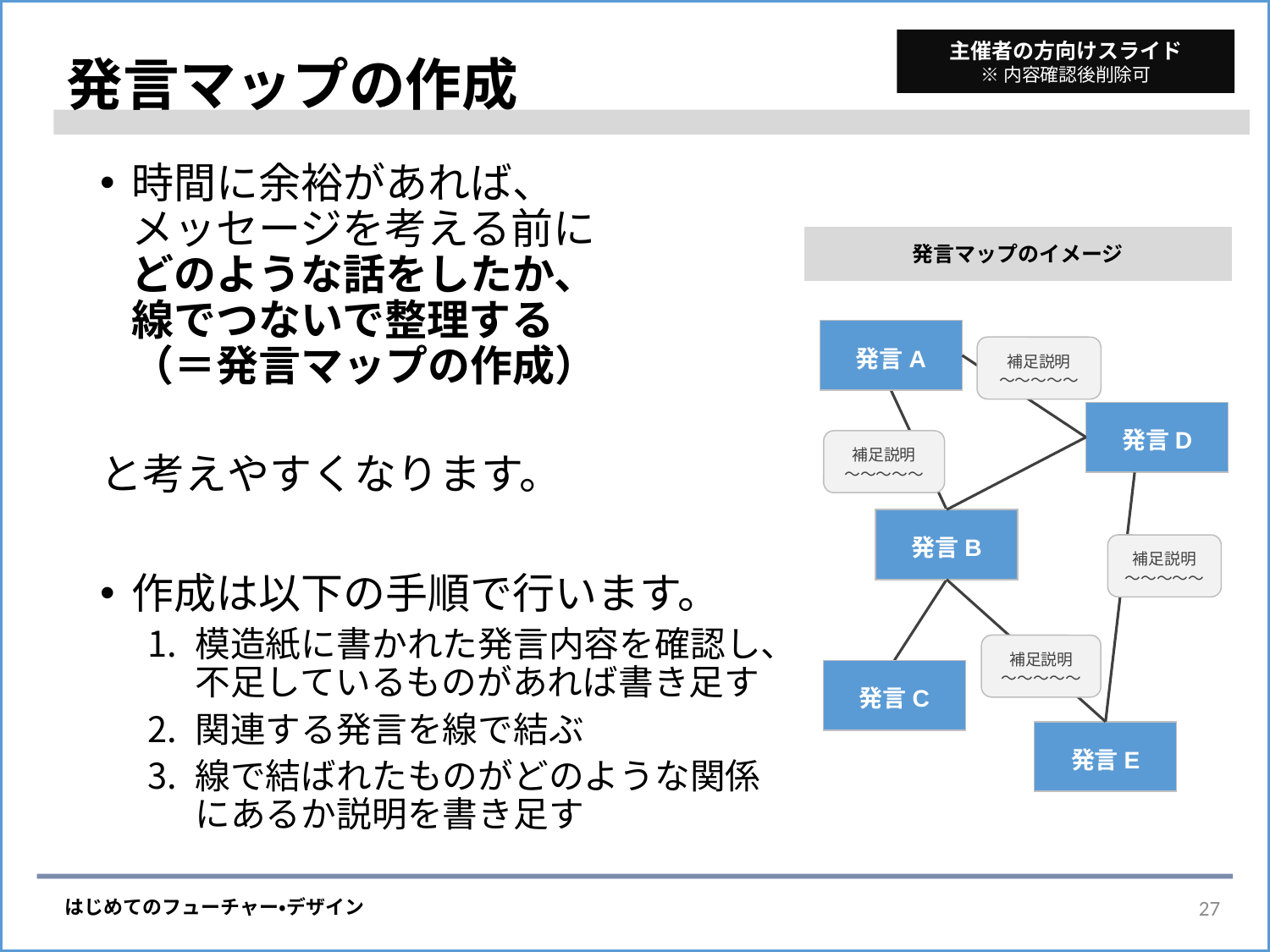

# 発言マップの作成
主催者の方向けスライド
※内容確認後削除可
時間に余裕があれば、
メッセージを考える前に
どのような話をしたか、
線でつないで整理する
（＝発言マップの作成）
と考えやすくなります。

作成は以下の手順で行います。
模造紙に書かれた発言内容を確認し、不足しているものがあれば書き足す
関連する発言を線で結ぶ
線で結ばれたものがどのような関係にあるか説明を書き足す

発言マップのイメージ
発言A
補足説明
～～～～～
発言D
補足説明
～～～～～
発言B
補足説明
～～～～～
補足説明
～～～～～
発言C
発言E
27